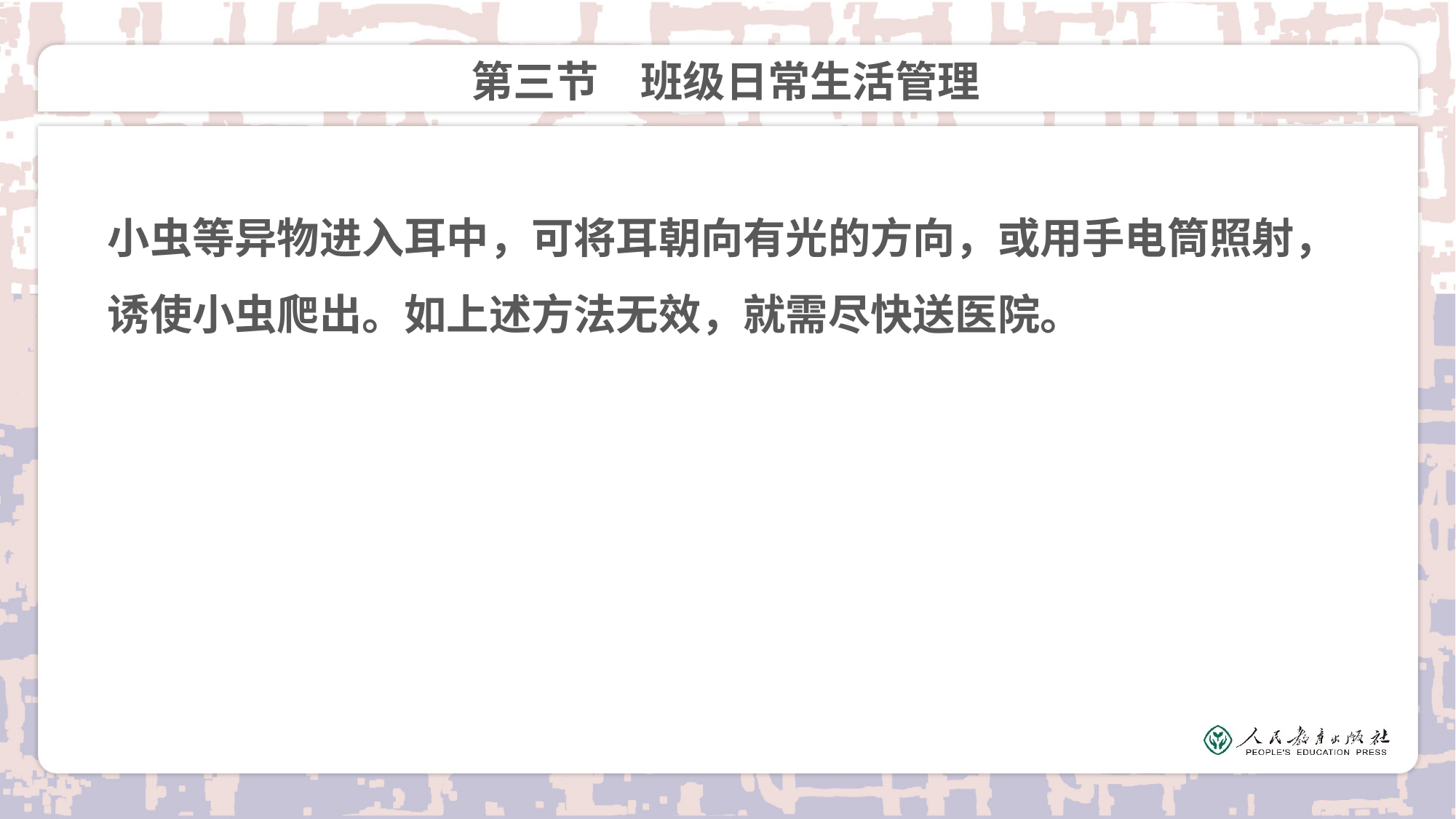

# 第三节　班级日常生活管理
小虫等异物进入耳中，可将耳朝向有光的方向，或用手电筒照射，诱使小虫爬出。如上述方法无效，就需尽快送医院。